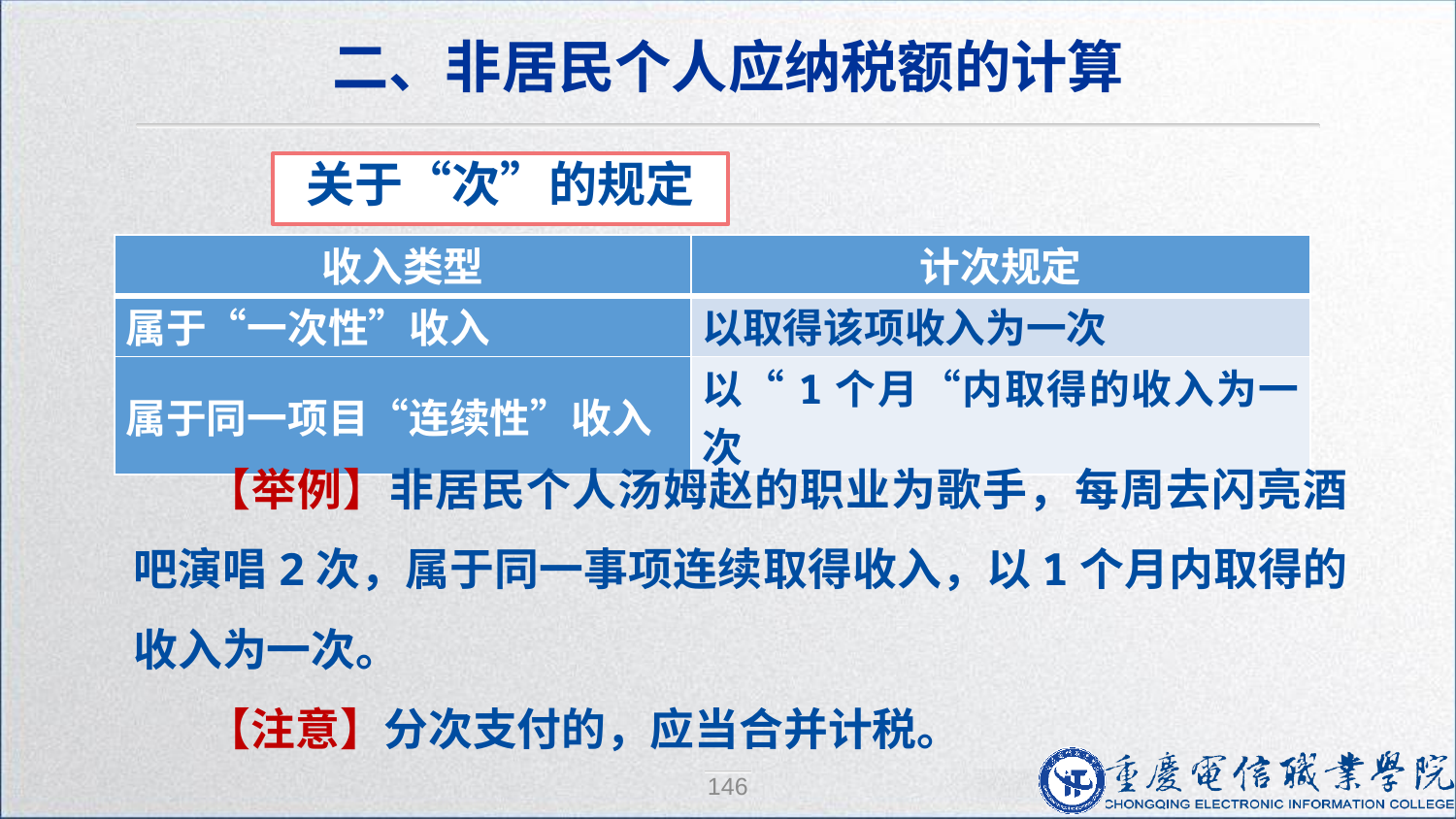

二、非居民个人应纳税额的计算
关于“次”的规定
| 收入类型 | 计次规定 |
| --- | --- |
| 属于“一次性”收入 | 以取得该项收入为一次 |
| 属于同一项目“连续性”收入 | 以“1个月“内取得的收入为一次 |
【举例】非居民个人汤姆赵的职业为歌手，每周去闪亮酒吧演唱2次，属于同一事项连续取得收入，以1个月内取得的收入为一次。
【注意】分次支付的，应当合并计税。
146